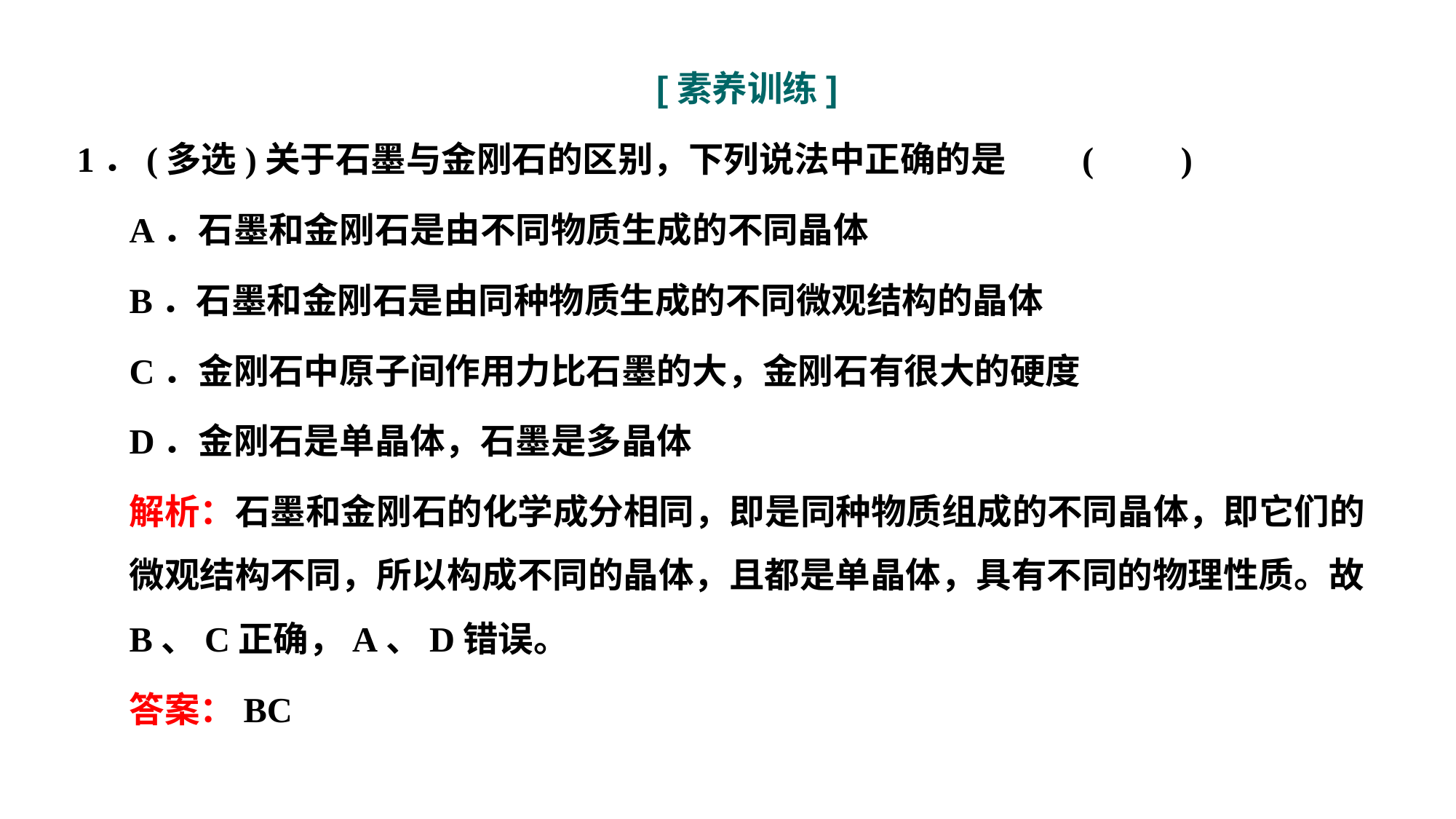

[素养训练]
1．(多选)关于石墨与金刚石的区别，下列说法中正确的是			(　　)
A．石墨和金刚石是由不同物质生成的不同晶体
B．石墨和金刚石是由同种物质生成的不同微观结构的晶体
C．金刚石中原子间作用力比石墨的大，金刚石有很大的硬度
D．金刚石是单晶体，石墨是多晶体
解析：石墨和金刚石的化学成分相同，即是同种物质组成的不同晶体，即它们的微观结构不同，所以构成不同的晶体，且都是单晶体，具有不同的物理性质。故B、C正确，A、D错误。
答案：BC